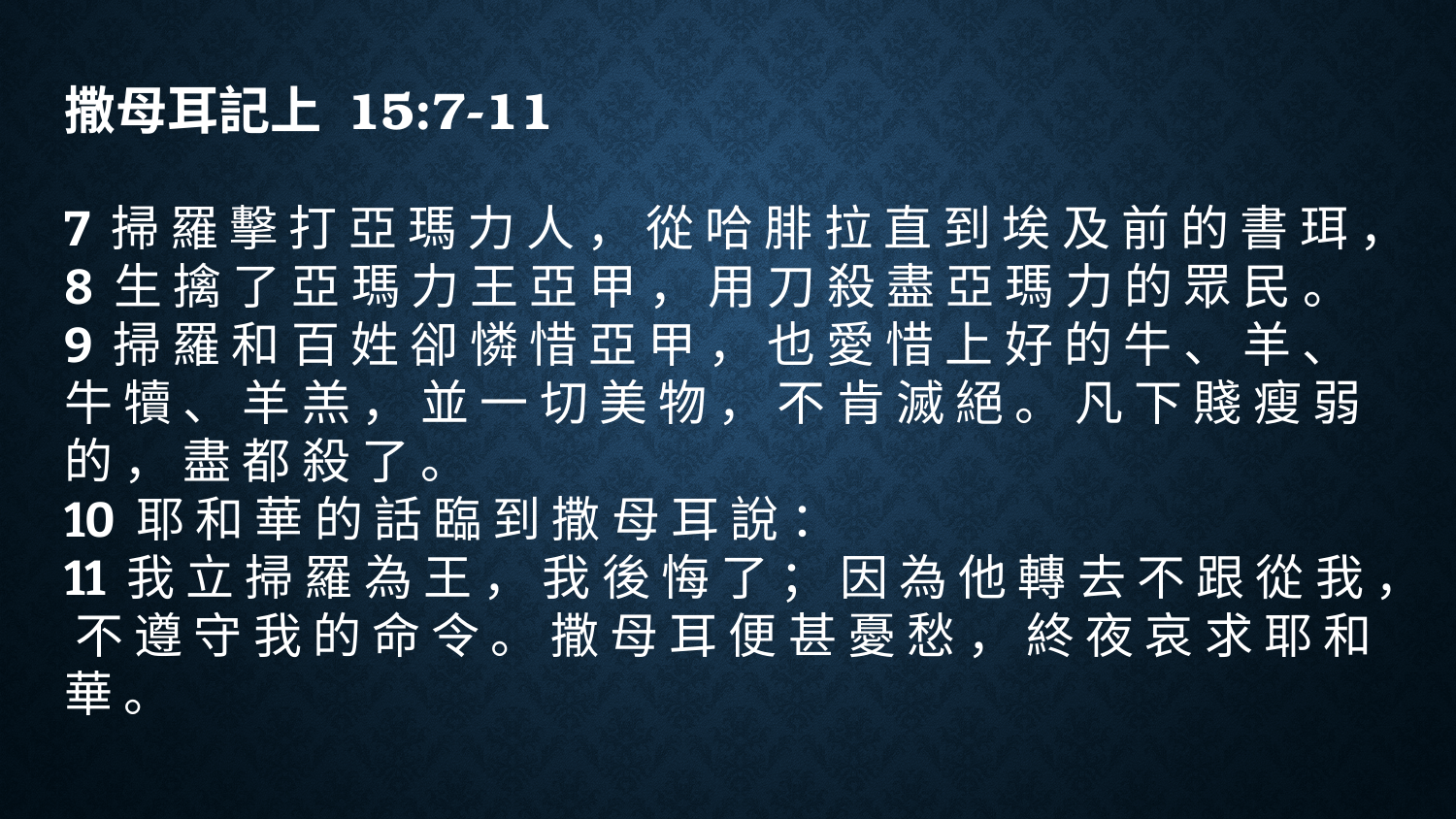

# 撒母耳記上 15:7-11
7 掃 羅 擊 打 亞 瑪 力 人 ， 從 哈 腓 拉 直 到 埃 及 前 的 書 珥 ，
8 生 擒 了 亞 瑪 力 王 亞 甲 ， 用 刀 殺 盡 亞 瑪 力 的 眾 民 。
9 掃 羅 和 百 姓 卻 憐 惜 亞 甲 ， 也 愛 惜 上 好 的 牛 、 羊 、 牛 犢 、 羊 羔 ， 並 一 切 美 物 ， 不 肯 滅 絕 。 凡 下 賤 瘦 弱 的 ， 盡 都 殺 了 。
10 耶 和 華 的 話 臨 到 撒 母 耳 說 ：
11 我 立 掃 羅 為 王 ， 我 後 悔 了 ； 因 為 他 轉 去 不 跟 從 我 ， 不 遵 守 我 的 命 令 。 撒 母 耳 便 甚 憂 愁 ， 終 夜 哀 求 耶 和 華 。